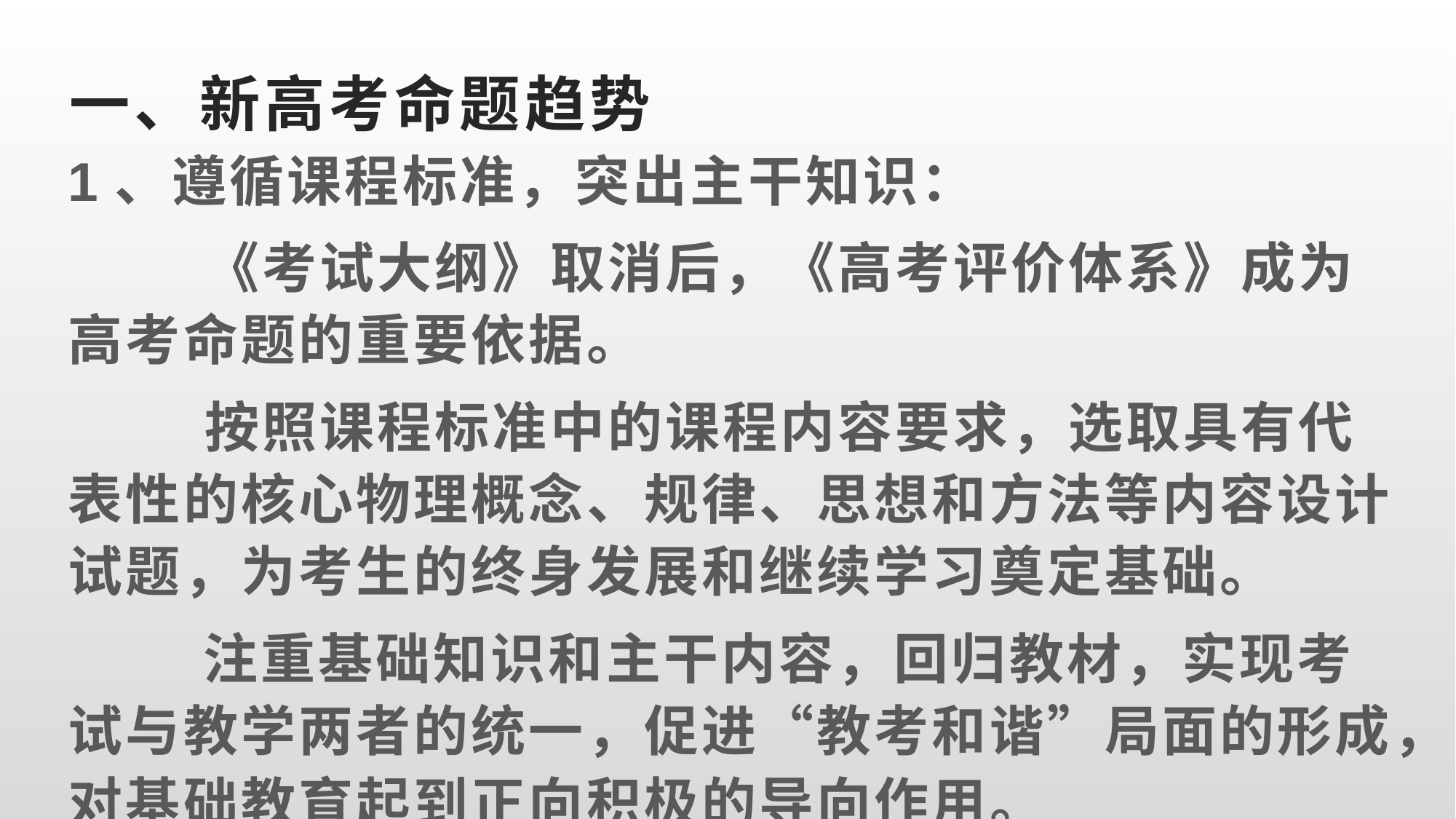

# 一、新高考命题趋势
1、遵循课程标准，突出主干知识：
        《考试大纲》取消后，《高考评价体系》成为高考命题的重要依据。
        按照课程标准中的课程内容要求，选取具有代表性的核心物理概念、规律、思想和方法等内容设计试题，为考生的终身发展和继续学习奠定基础。
        注重基础知识和主干内容，回归教材，实现考试与教学两者的统一，促进“教考和谐”局面的形成，对基础教育起到正向积极的导向作用。